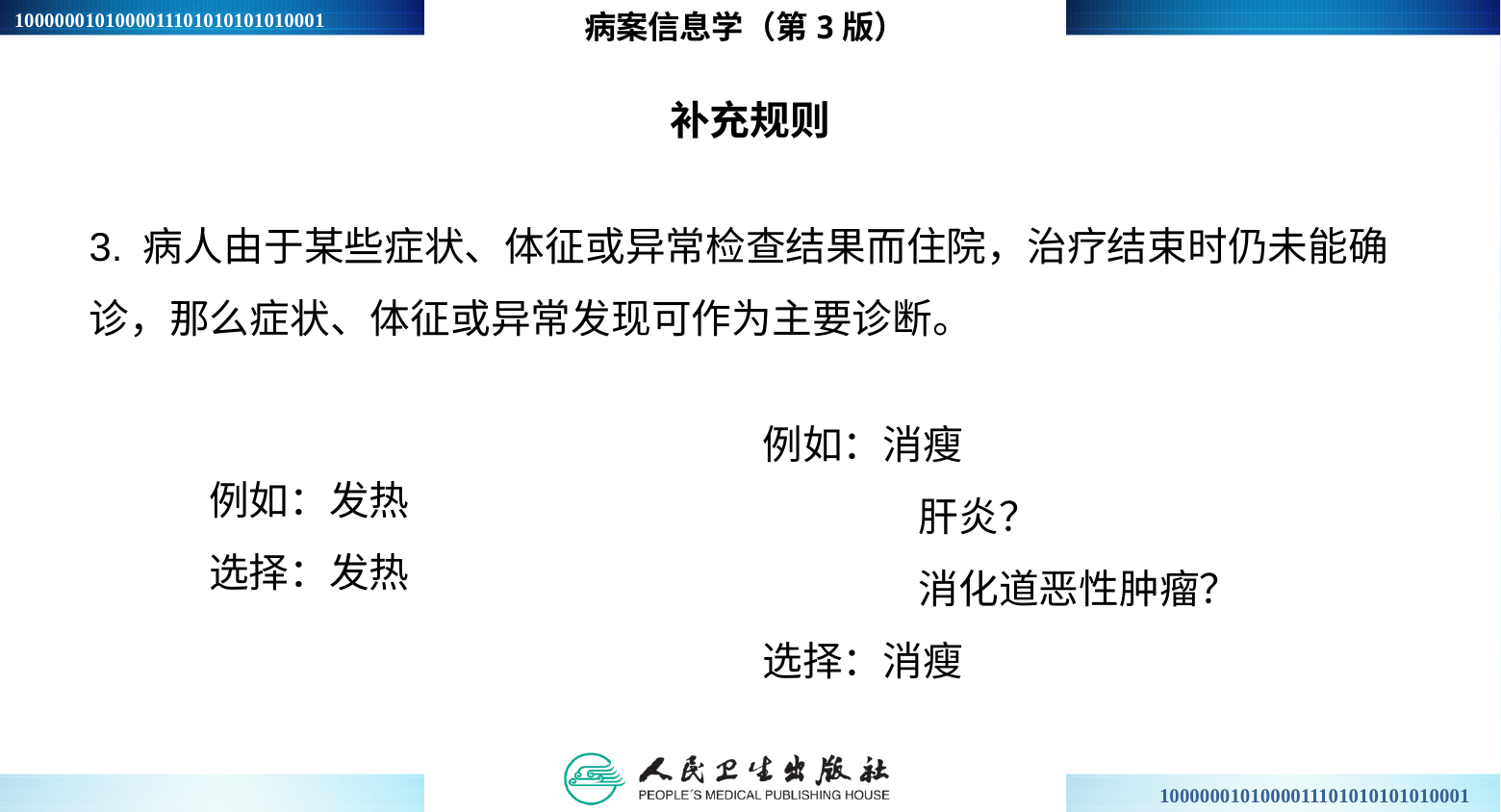

病案信息学（第3版）
补充规则
3. 病人由于某些症状、体征或异常检查结果而住院，治疗结束时仍未能确诊，那么症状、体征或异常发现可作为主要诊断。

例如：消瘦
　　    　肝炎？
　　　    消化道恶性肿瘤？
选择：消瘦

例如：发热
选择：发热